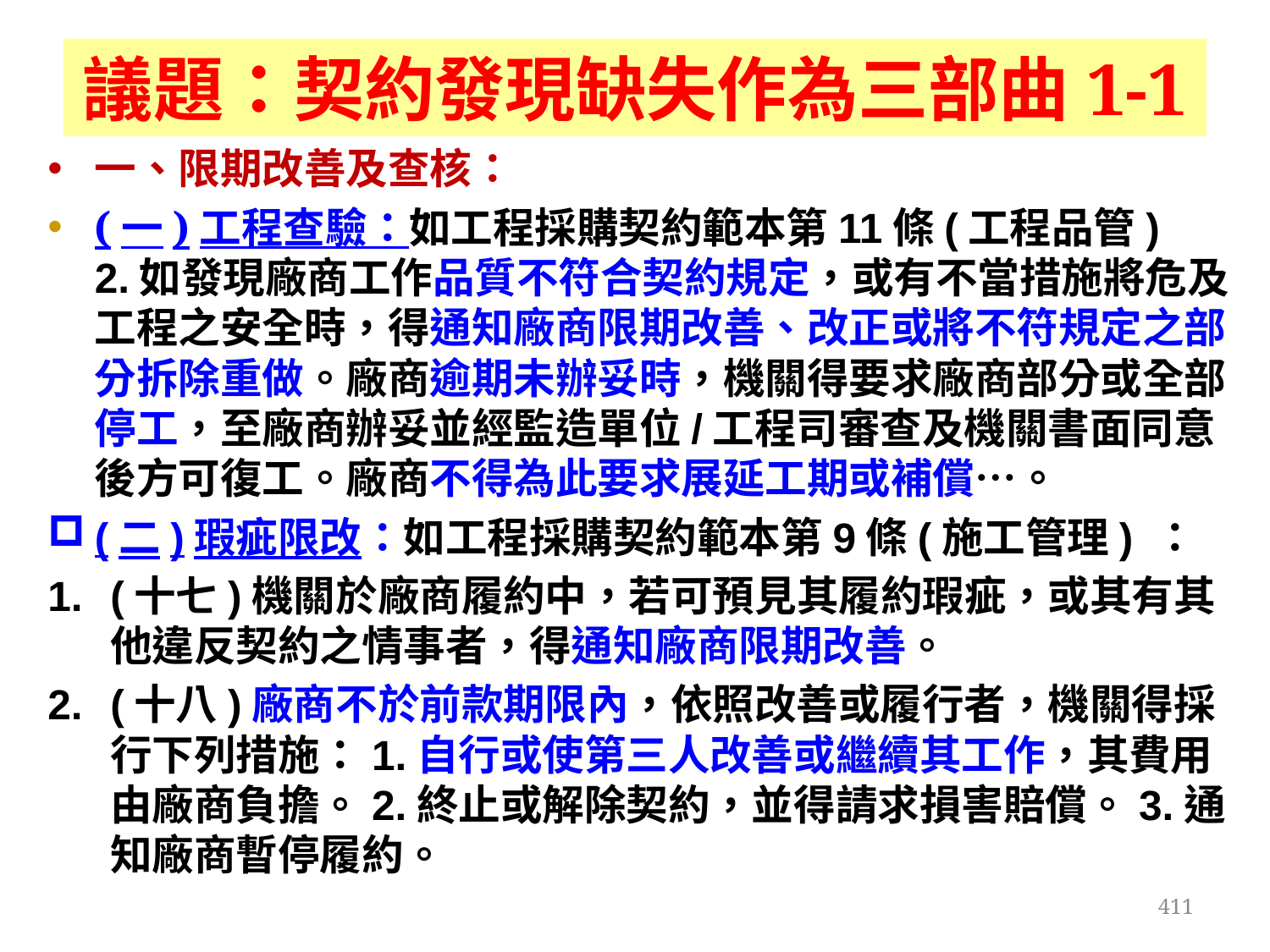

議題：契約發現缺失作為三部曲1-1
一、限期改善及查核：
(一)工程查驗：如工程採購契約範本第11條(工程品管)
2.如發現廠商工作品質不符合契約規定，或有不當措施將危及工程之安全時，得通知廠商限期改善、改正或將不符規定之部分拆除重做。廠商逾期未辦妥時，機關得要求廠商部分或全部停工，至廠商辦妥並經監造單位/工程司審查及機關書面同意後方可復工。廠商不得為此要求展延工期或補償…。
(二)瑕疵限改：如工程採購契約範本第9條(施工管理) ：
(十七)機關於廠商履約中，若可預見其履約瑕疵，或其有其他違反契約之情事者，得通知廠商限期改善。
(十八)廠商不於前款期限內，依照改善或履行者，機關得採行下列措施：1.自行或使第三人改善或繼續其工作，其費用由廠商負擔。2.終止或解除契約，並得請求損害賠償。3.通知廠商暫停履約。

411